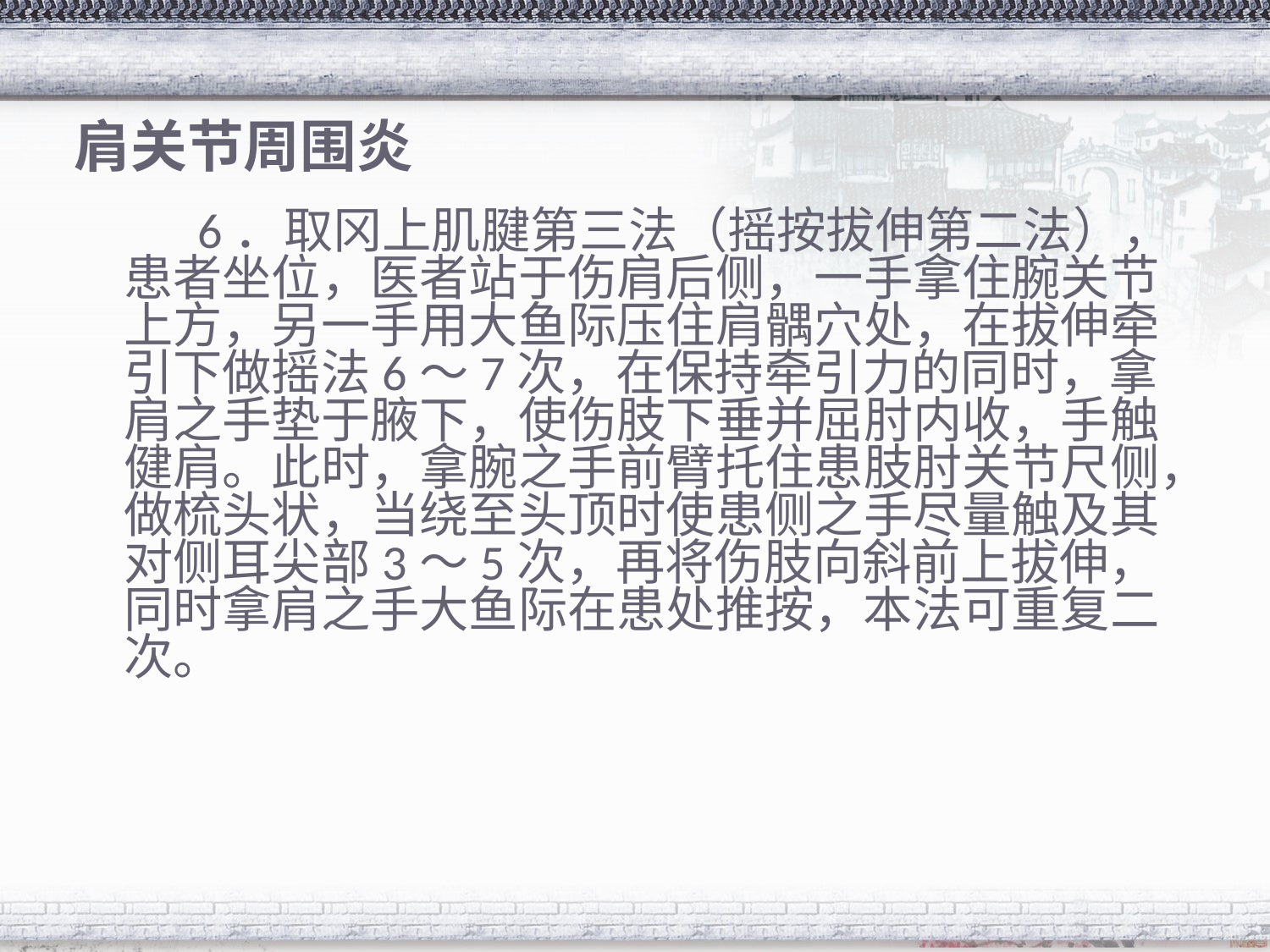

# 肩关节周围炎
           6．取冈上肌腱第三法（摇按拔伸第二法），患者坐位，医者站于伤肩后侧，一手拿住腕关节上方，另一手用大鱼际压住肩髃穴处，在拔伸牵引下做摇法6～7次，在保持牵引力的同时，拿肩之手垫于腋下，使伤肢下垂并屈肘内收，手触健肩。此时，拿腕之手前臂托住患肢肘关节尺侧，做梳头状，当绕至头顶时使患侧之手尽量触及其对侧耳尖部3～5次，再将伤肢向斜前上拔伸，同时拿肩之手大鱼际在患处推按，本法可重复二次。